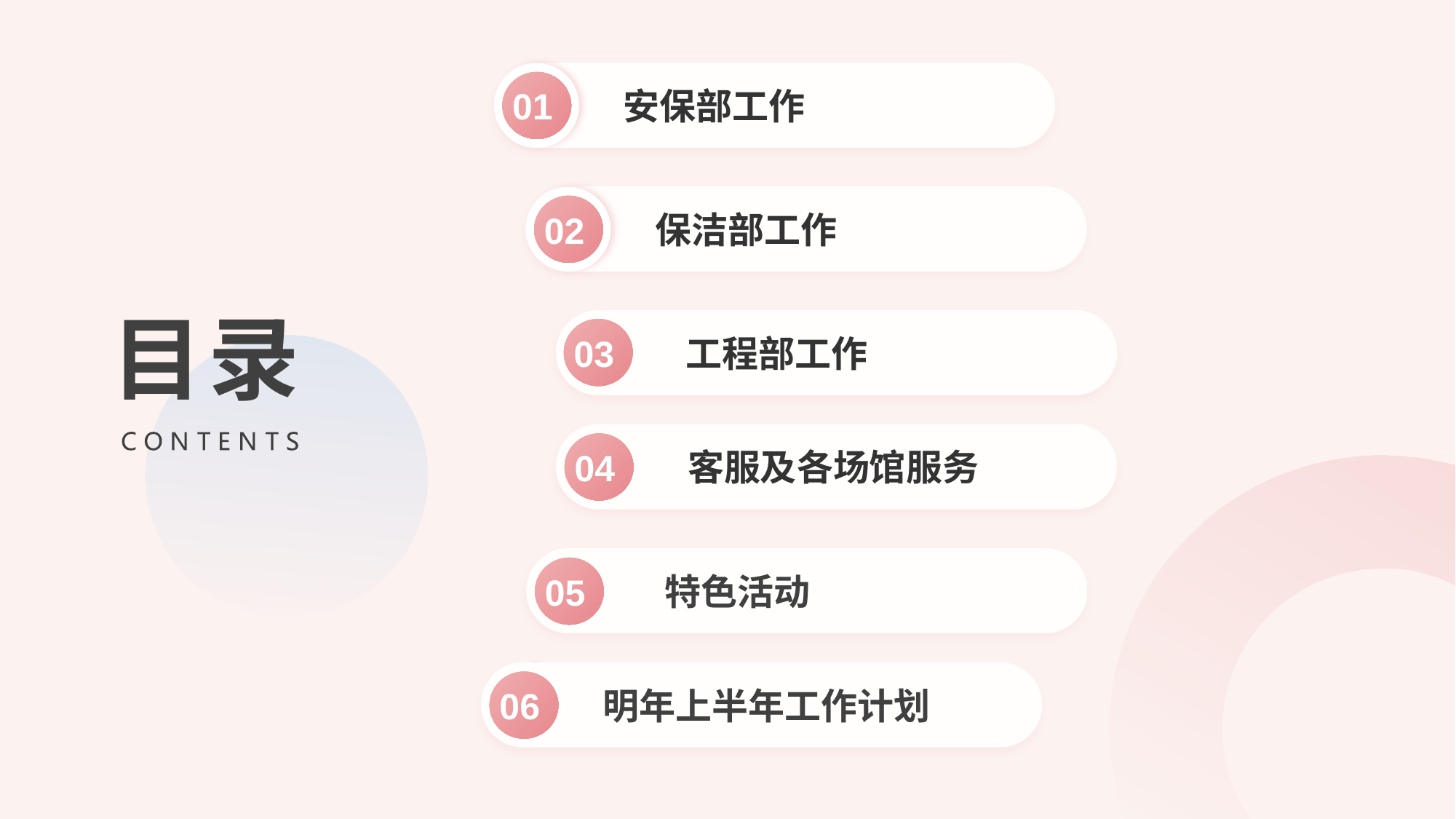

安保部工作

01
目录

保洁部工作

02

工程部工作
工程部工作
03

客服及各场馆服务
客服及各场馆服务

04
             特色活动
05
           明年上半年工作计划
06
06